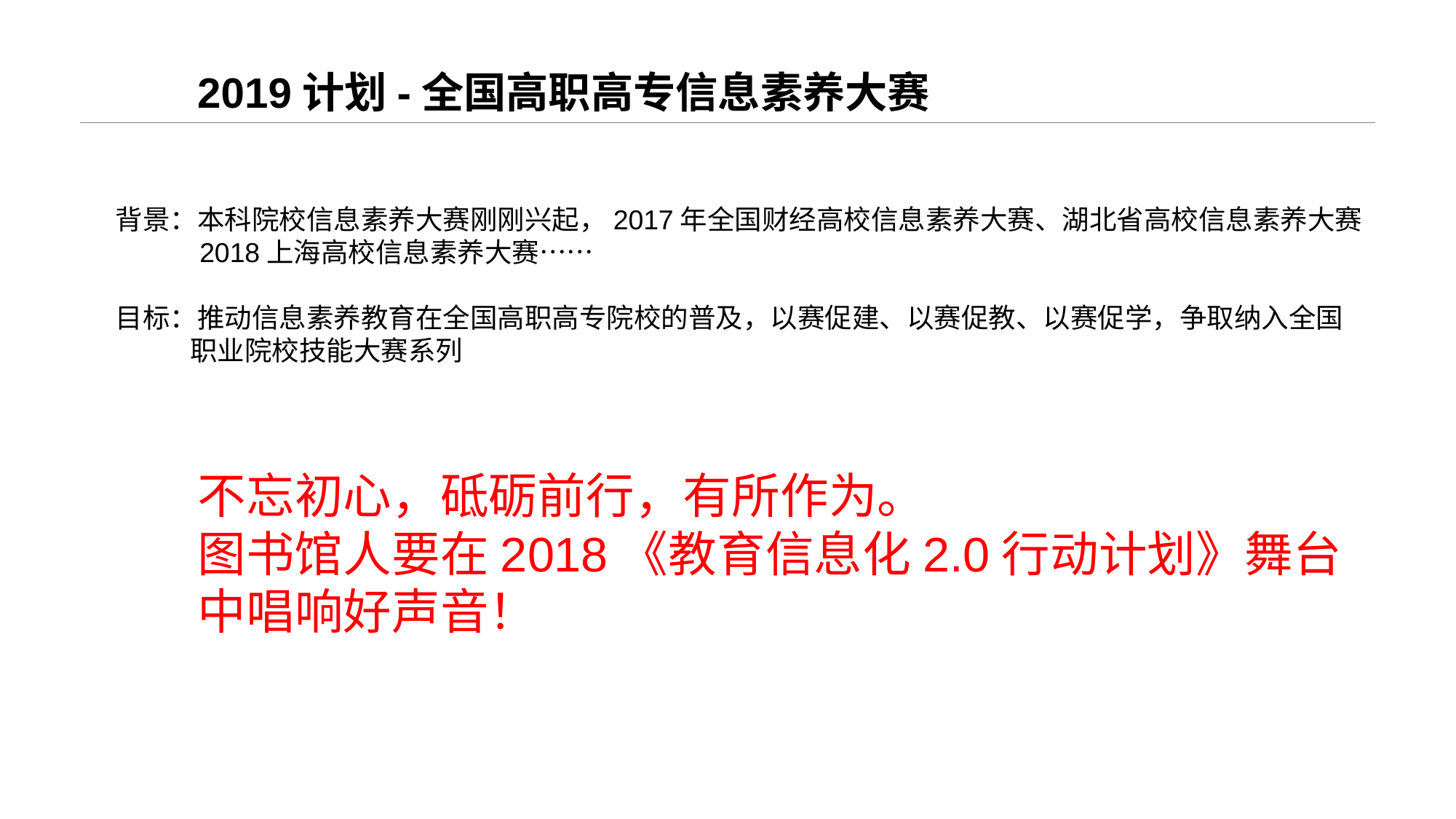

# 2019计划-全国高职高专信息素养大赛
背景：本科院校信息素养大赛刚刚兴起，2017年全国财经高校信息素养大赛、湖北省高校信息素养大赛
           2018上海高校信息素养大赛……

目标：推动信息素养教育在全国高职高专院校的普及，以赛促建、以赛促教、以赛促学，争取纳入全国
           职业院校技能大赛系列
不忘初心，砥砺前行，有所作为。
图书馆人要在2018《教育信息化2.0行动计划》舞台中唱响好声音！